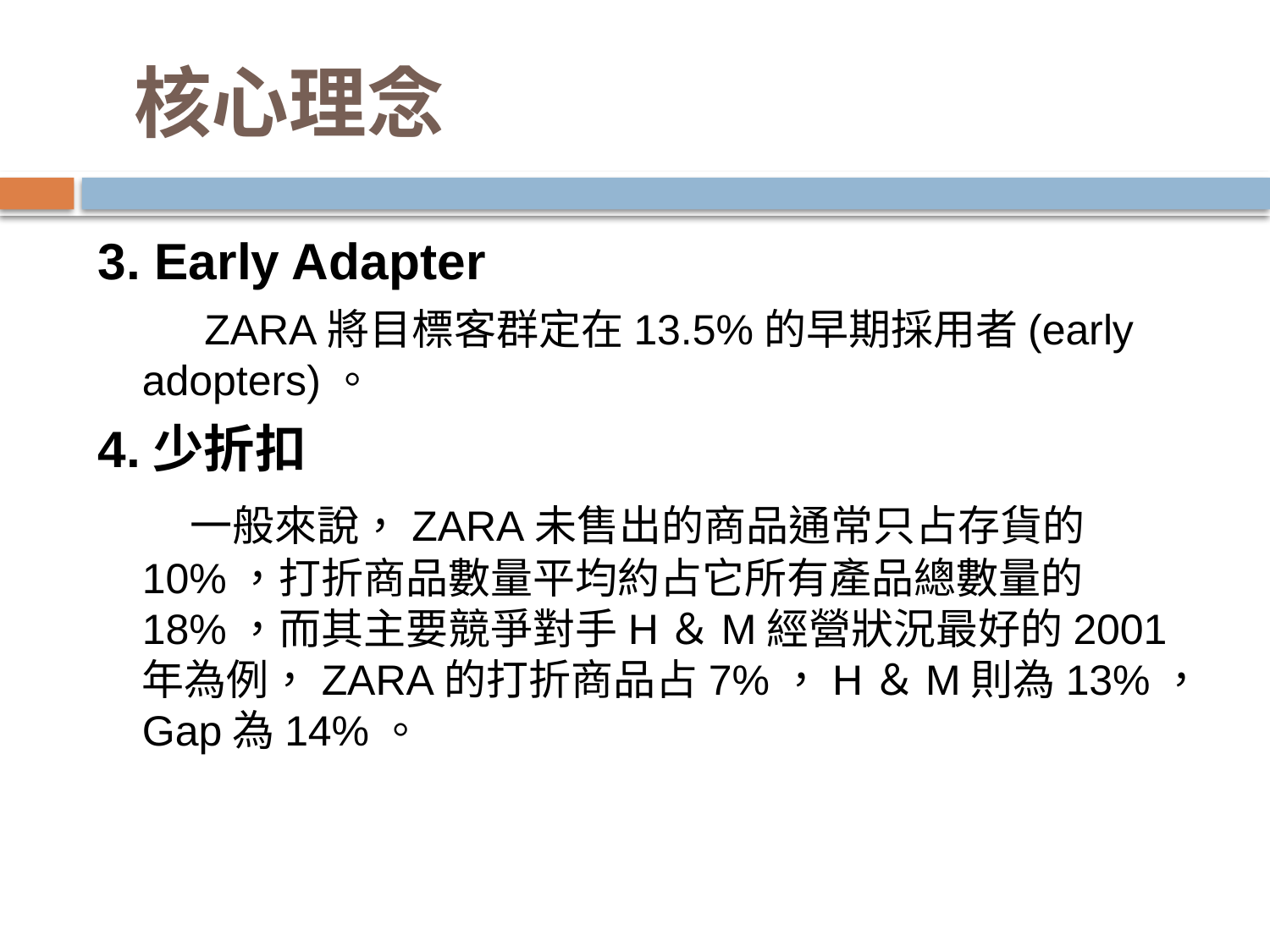

# 核心理念
3. Early Adapter
         ZARA將目標客群定在13.5%的早期採用者(early adopters)。
4.少折扣
       一般來說，ZARA未售出的商品通常只占存貨的10%，打折商品數量平均約占它所有產品總數量的18%，而其主要競爭對手H＆M經營狀況最好的2001年為例，ZARA的打折商品占7%，H＆M則為13%，Gap為14%。